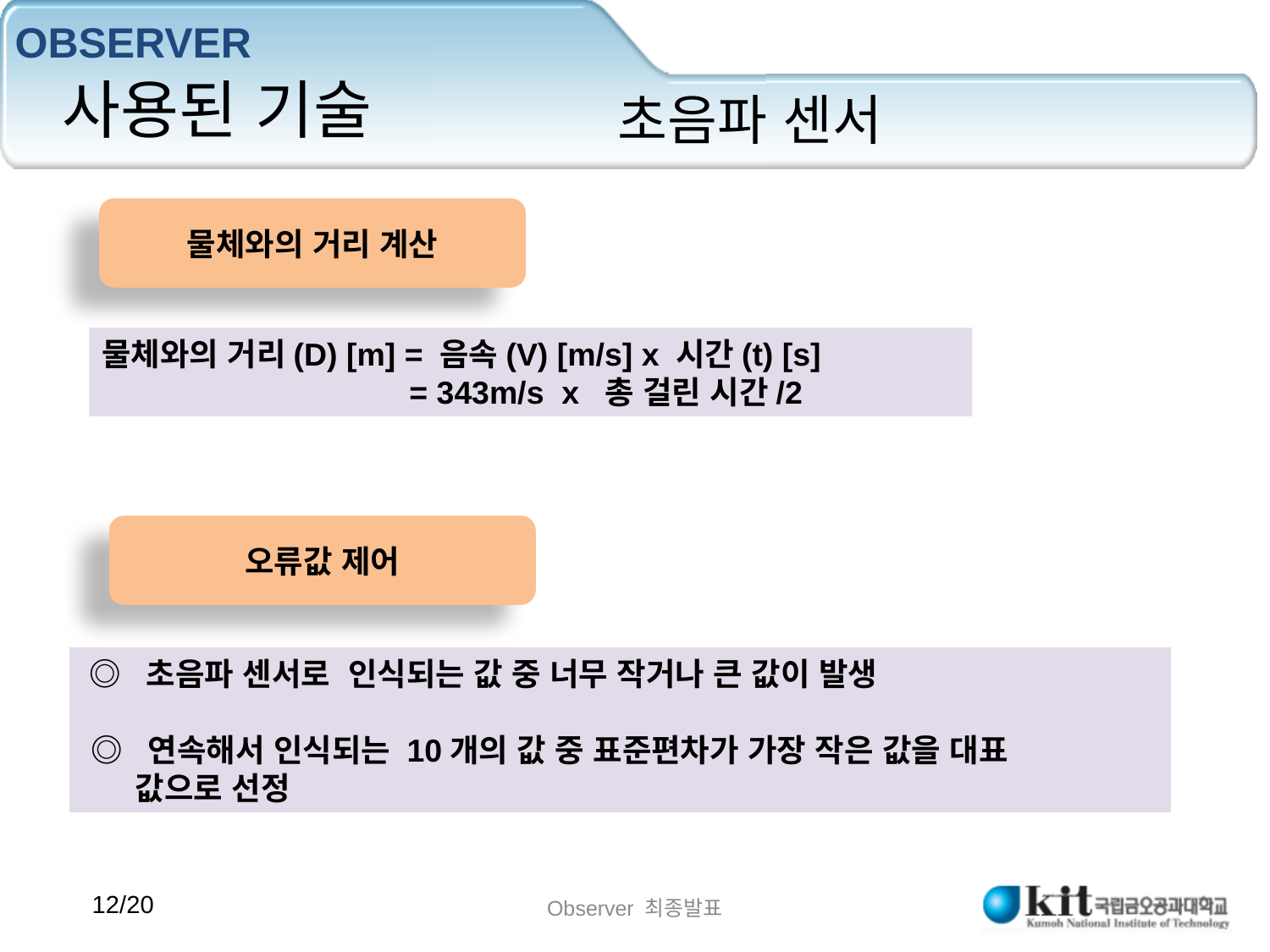

# 사용된 기술
초음파 센서
물체와의 거리 계산
물체와의 거리(D) [m] = 음속(V) [m/s] x 시간(t) [s]
		      = 343m/s  x  총 걸린 시간/2
오류값 제어
 ◎  초음파 센서로  인식되는 값 중 너무 작거나 큰 값이 발생

 ◎  연속해서 인식되는 10개의 값 중 표준편차가 가장 작은 값을 대표
      값으로 선정
Observer 최종발표
12/20